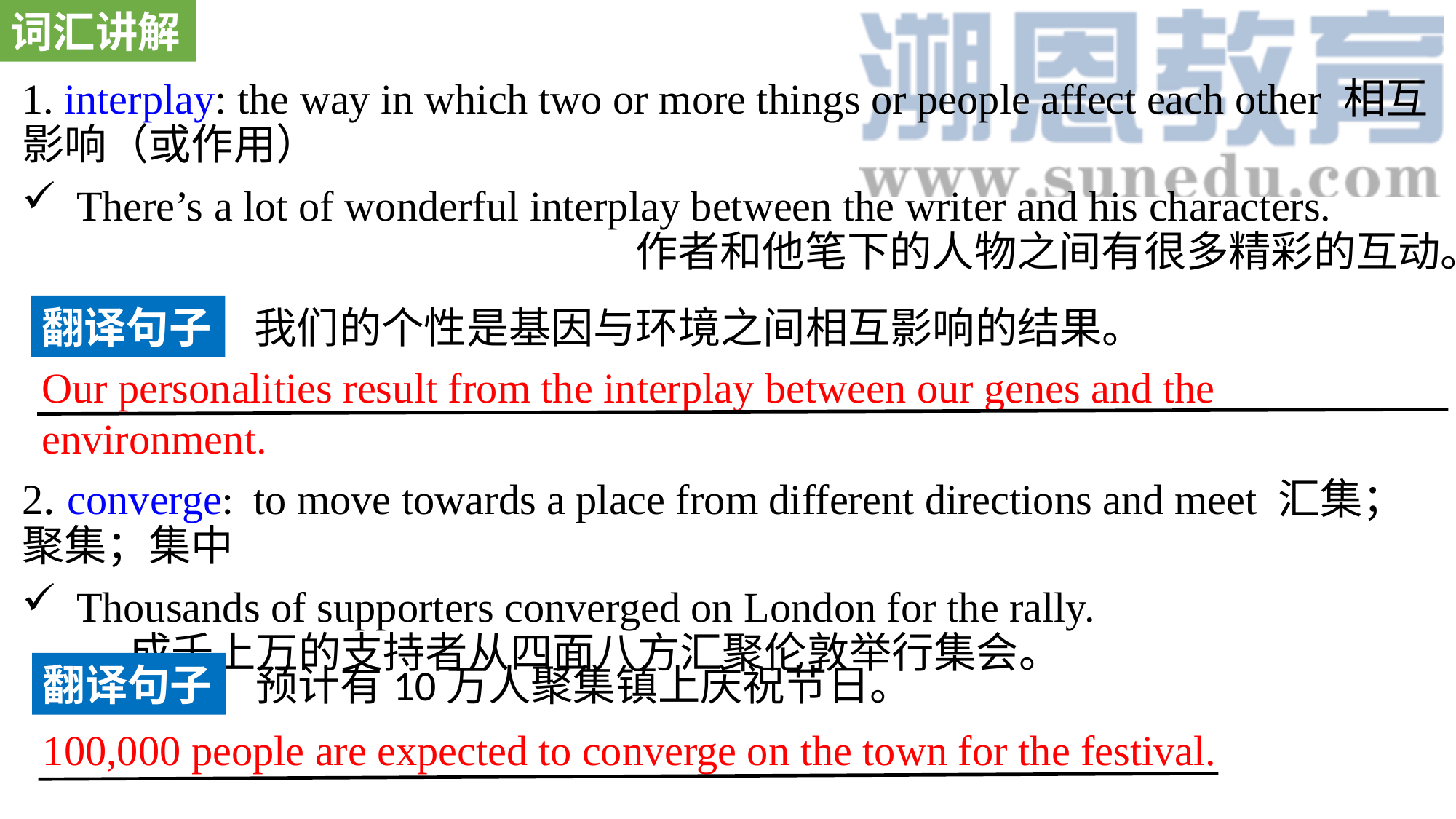

词汇讲解
1. interplay: the way in which two or more things or people affect each other 相互影响（或作用）
There’s a lot of wonderful interplay between the writer and his characters.                                                               作者和他笔下的人物之间有很多精彩的互动。

2. converge:  to move towards a place from different directions and meet 汇集；聚集；集中
Thousands of supporters converged on London for the rally.                                      成千上万的支持者从四面八方汇聚伦敦举行集会。
翻译句子
我们的个性是基因与环境之间相互影响的结果。
Our personalities result from the interplay between our genes and the environment.
翻译句子
预计有10万人聚集镇上庆祝节日。
100,000 people are expected to converge on the town for the festival.